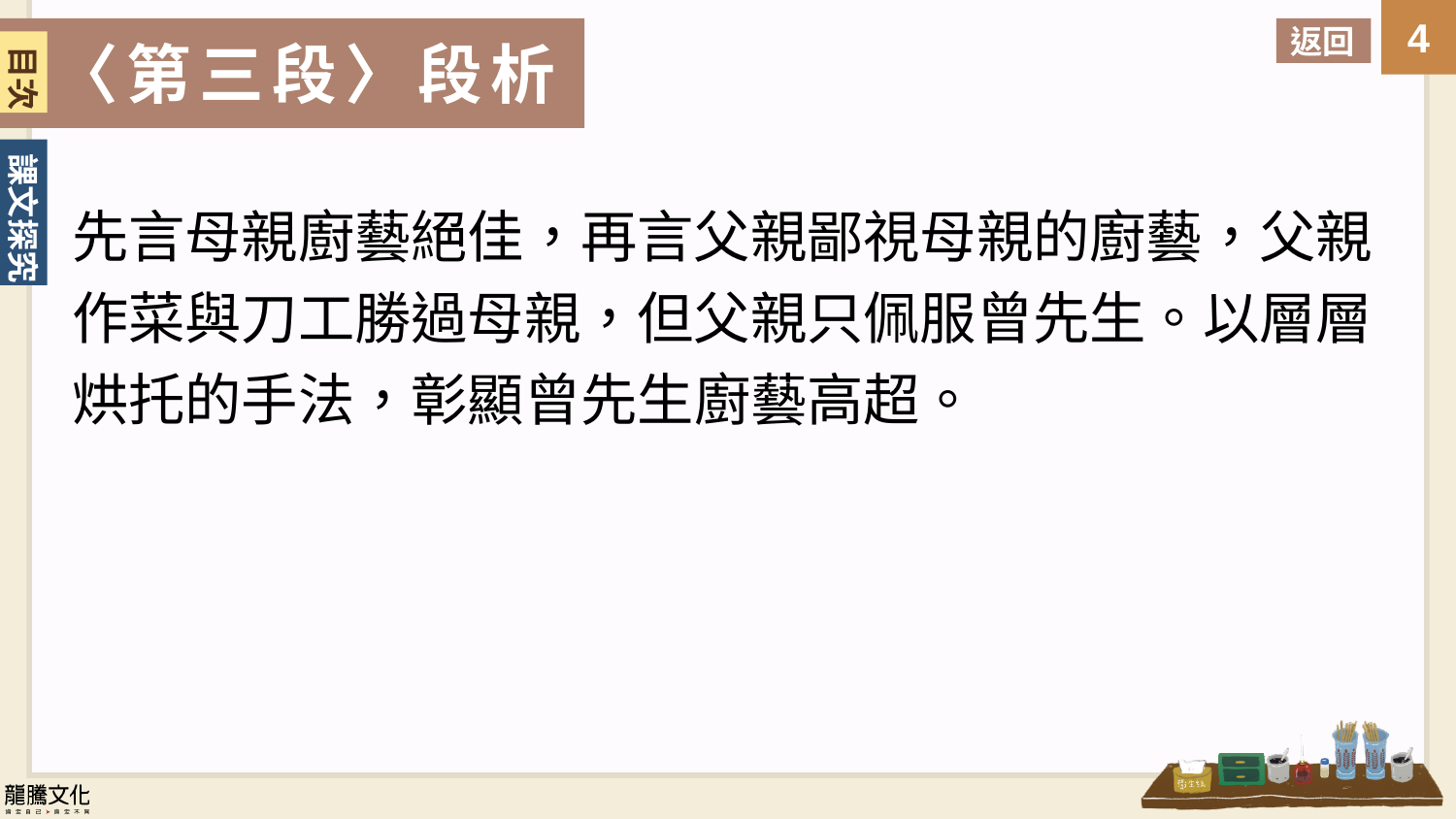

返回
〈第三段〉段析
目次
先言母親廚藝絕佳，再言父親鄙視母親的廚藝，父親作菜與刀工勝過母親，但父親只佩服曾先生。以層層烘托的手法，彰顯曾先生廚藝高超。